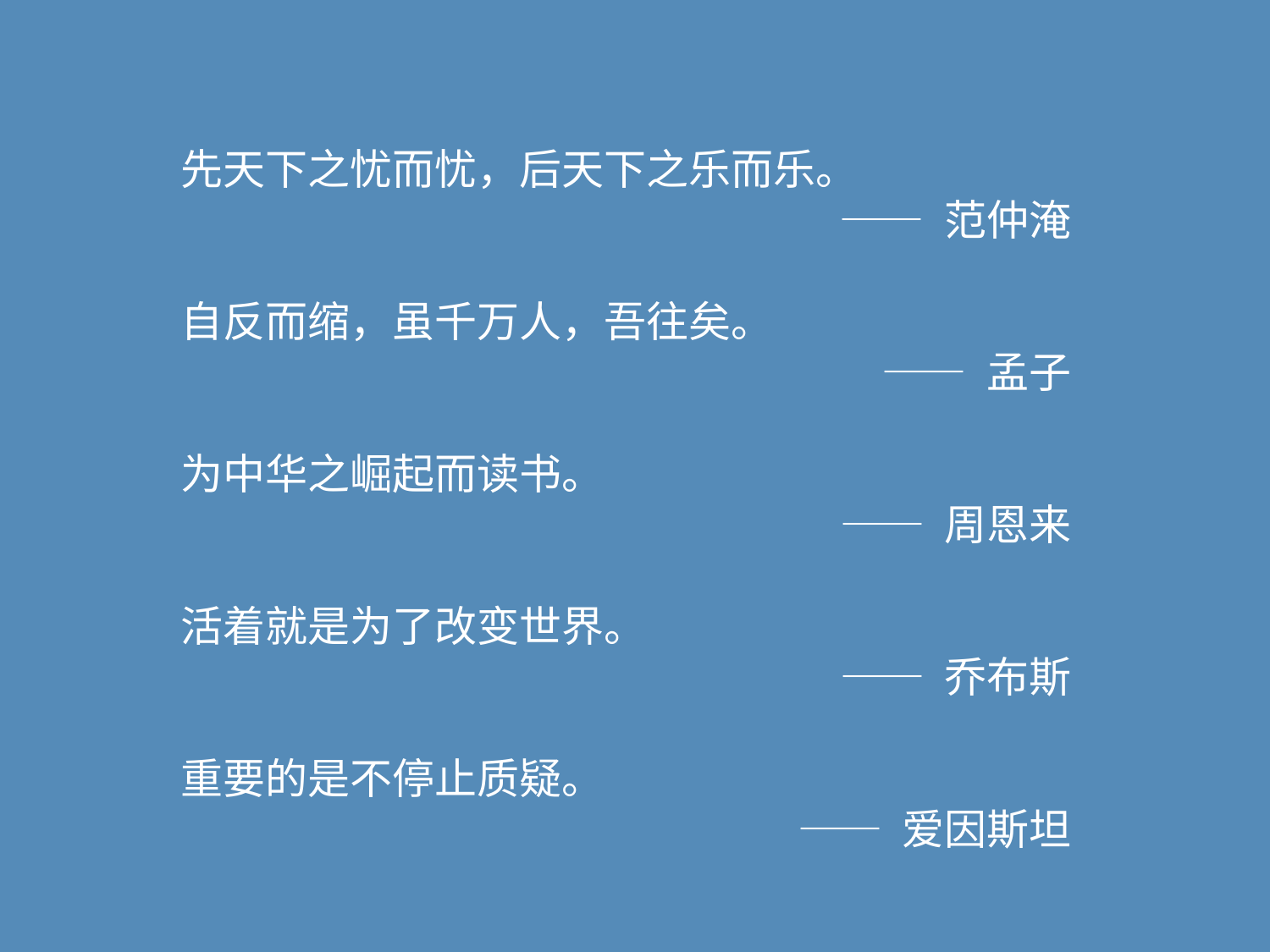

先天下之忧而忧，后天下之乐而乐。
  —— 范仲淹

自反而缩，虽千万人，吾往矣。
   —— 孟子

为中华之崛起而读书。
—— 周恩来

活着就是为了改变世界。
—— 乔布斯

重要的是不停止质疑。
—— 爱因斯坦